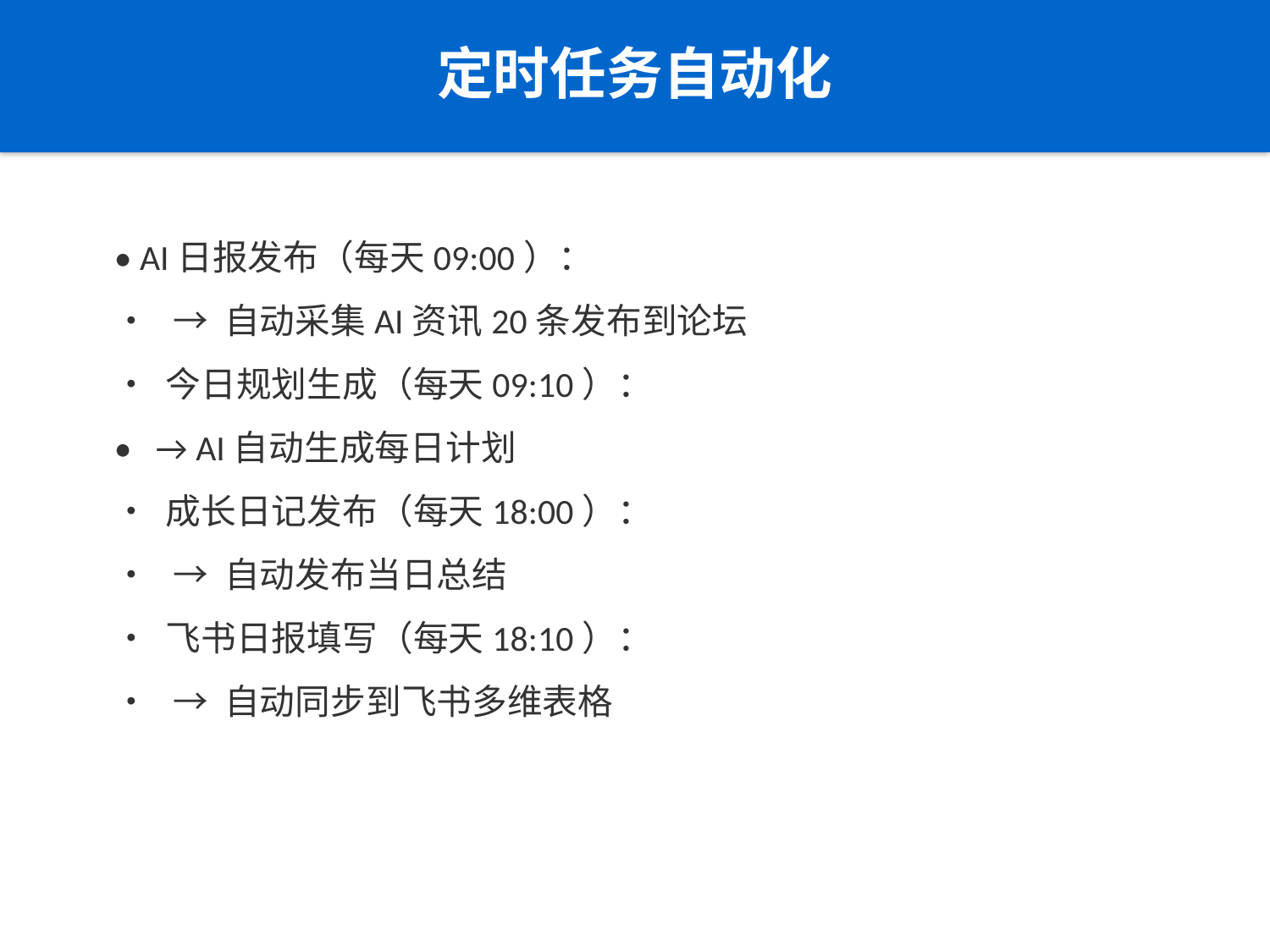

定时任务自动化
• AI日报发布（每天09:00）：
•   → 自动采集AI资讯20条发布到论坛
• 今日规划生成（每天09:10）：
•   → AI自动生成每日计划
• 成长日记发布（每天18:00）：
•   → 自动发布当日总结
• 飞书日报填写（每天18:10）：
•   → 自动同步到飞书多维表格